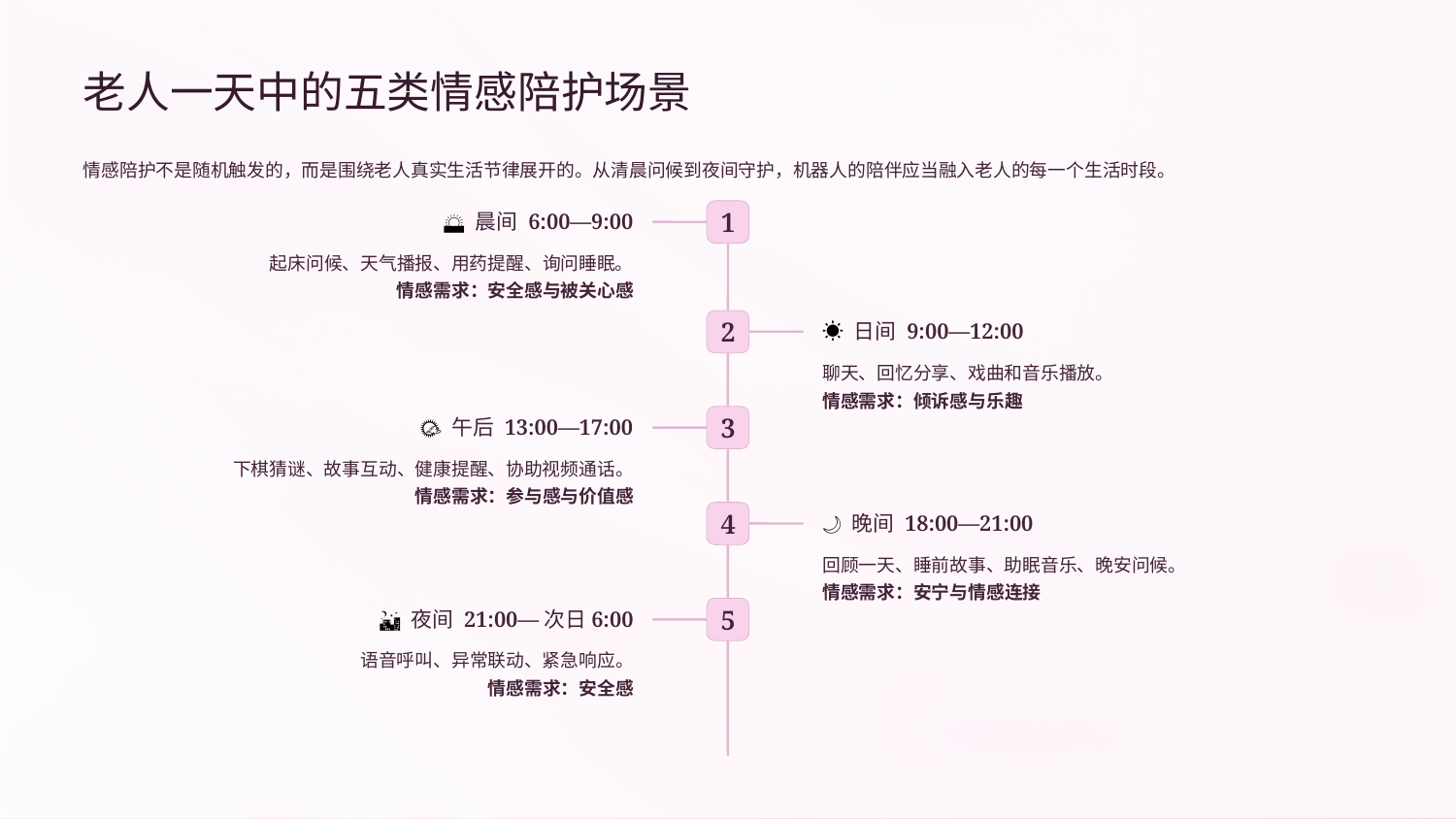

老人一天中的五类情感陪护场景
情感陪护不是随机触发的，而是围绕老人真实生活节律展开的。从清晨问候到夜间守护，机器人的陪伴应当融入老人的每一个生活时段。

1
🌅 晨间 6:00—9:00

起床问候、天气播报、用药提醒、询问睡眠。
情感需求：安全感与被关心感

2
☀️ 日间 9:00—12:00

聊天、回忆分享、戏曲和音乐播放。
情感需求：倾诉感与乐趣

3
🌤️ 午后 13:00—17:00

下棋猜谜、故事互动、健康提醒、协助视频通话。
情感需求：参与感与价值感

4
🌙 晚间 18:00—21:00

回顾一天、睡前故事、助眠音乐、晚安问候。
情感需求：安宁与情感连接

5
🌃 夜间 21:00—次日6:00

语音呼叫、异常联动、紧急响应。
情感需求：安全感